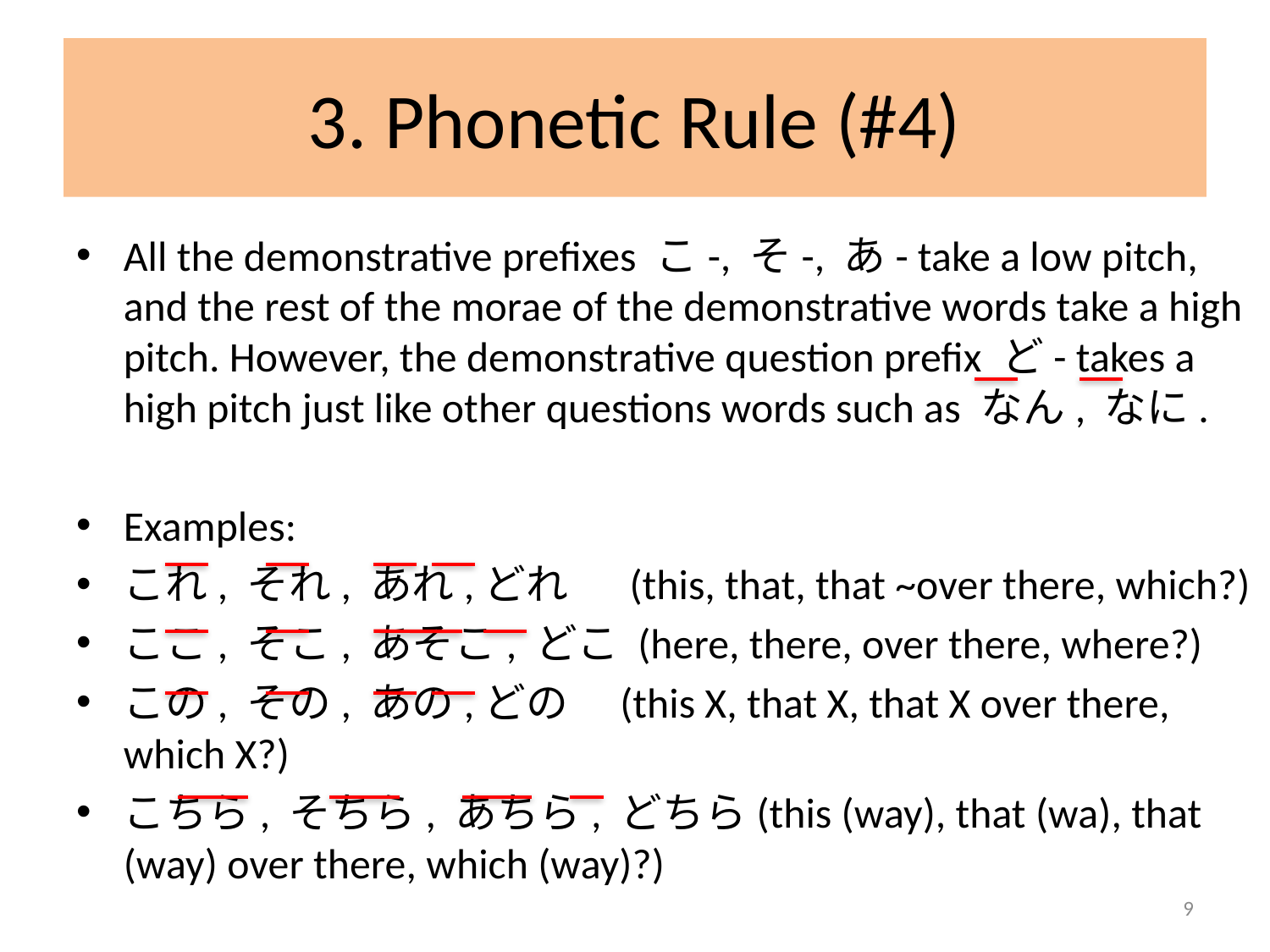

# 3. Phonetic Rule (#4)
All the demonstrative prefixes こ-, そ-, あ- take a low pitch, and the rest of the morae of the demonstrative words take a high pitch. However, the demonstrative question prefix ど- takes a high pitch just like other questions words such as なん, なに.

Examples:
これ, それ, あれ,どれ　 (this, that, that ~over there, which?)
ここ, そこ, あそこ, どこ (here, there, over there, where?)
この, その, あの,どの　(this X, that X, that X over there, which X?)
こちら, そちら, あちら, どちら(this (way), that (wa), that (way) over there, which (way)?)

9